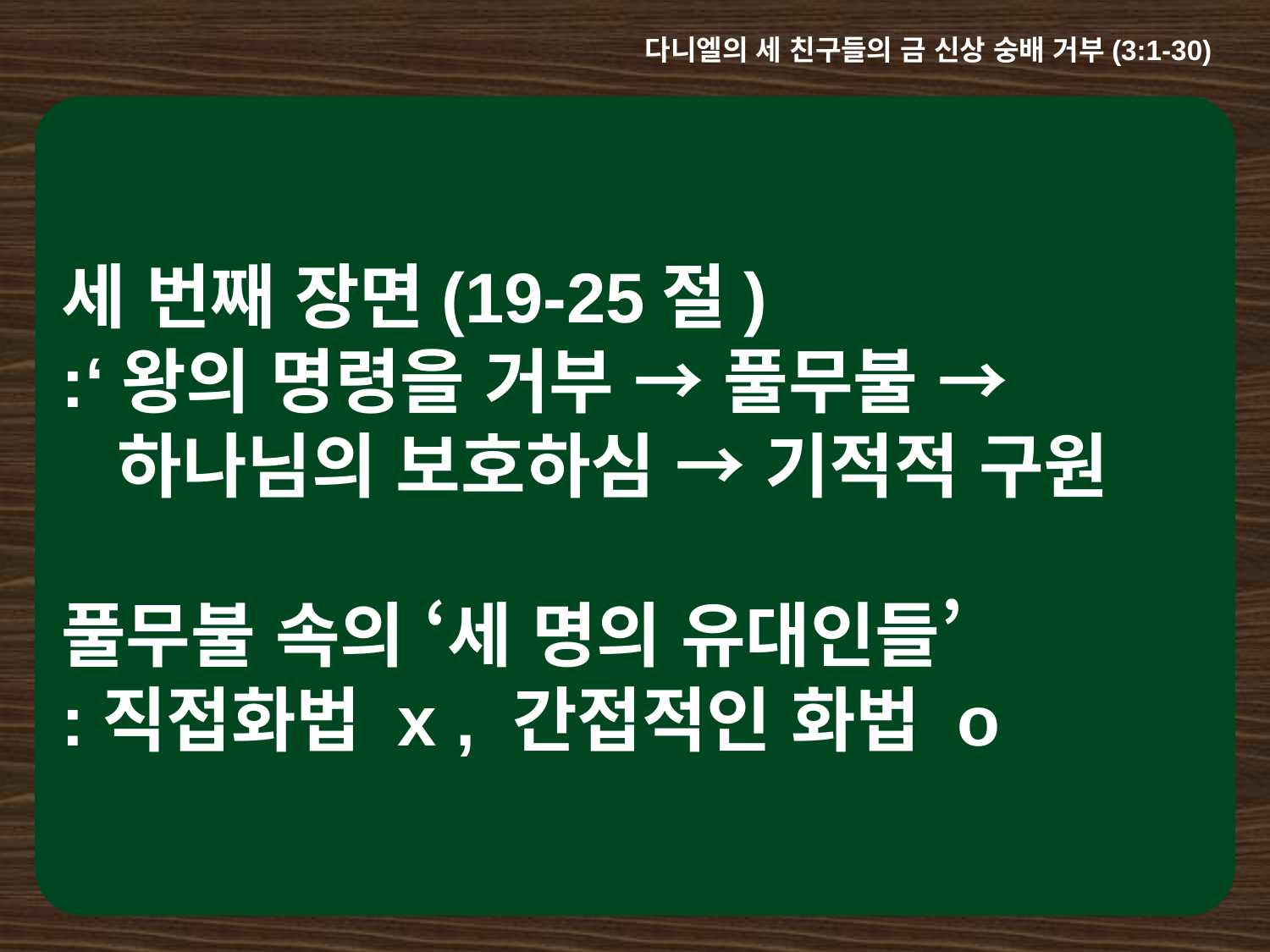

다니엘의 세 친구들의 금 신상 숭배 거부(3:1-30)
세 번째 장면(19-25절)
:‘왕의 명령을 거부 → 풀무불 →
  하나님의 보호하심 → 기적적 구원

풀무불 속의 ‘세 명의 유대인들’
:직접화법 x , 간접적인 화법 o